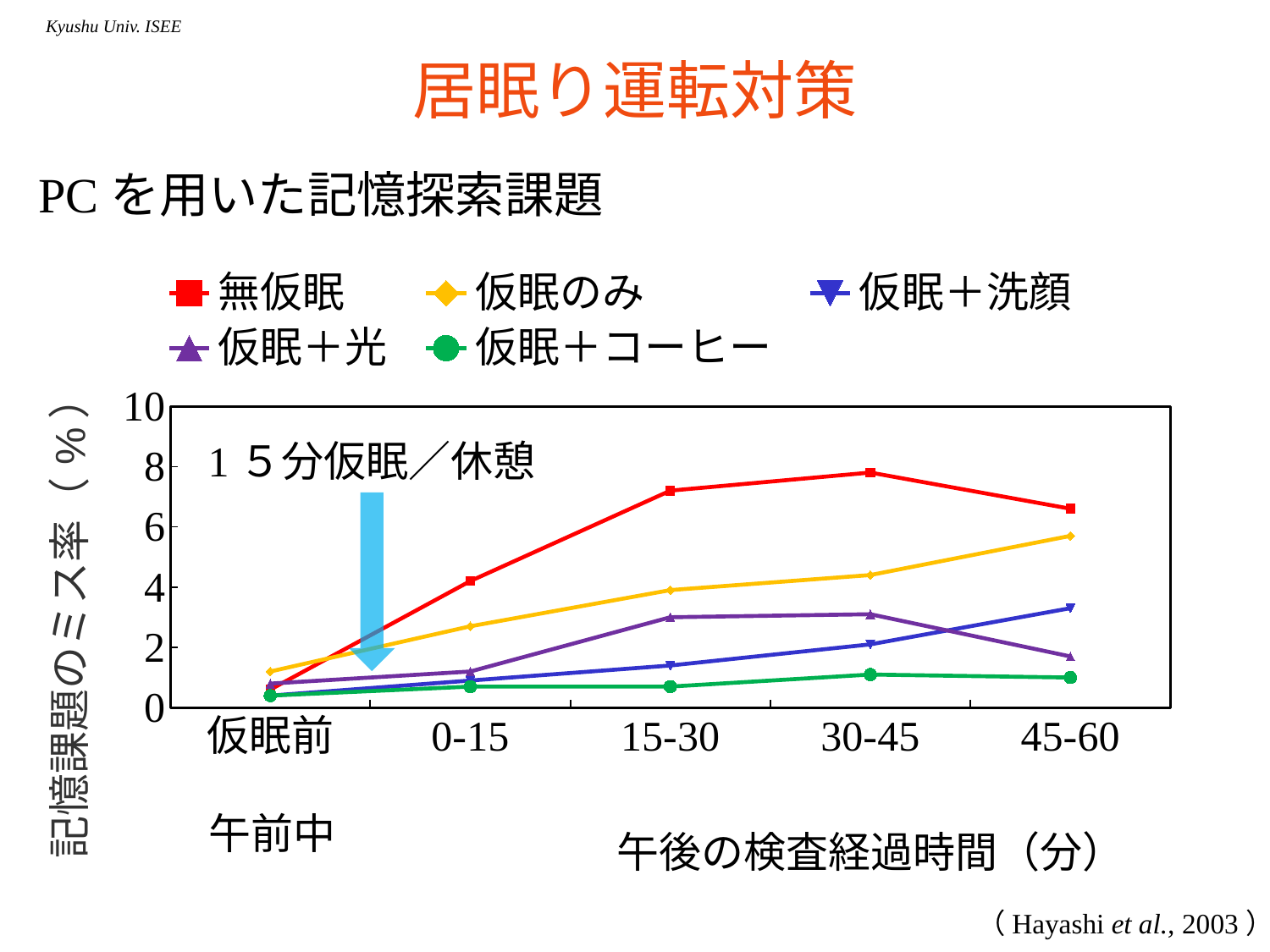

# 居眠り運転対策
PCを用いた記憶探索課題

### Chart

| Category | 無仮眠 | 仮眠のみ | 仮眠＋洗顔 | 仮眠＋光 | 仮眠＋コーヒー |
|---|---|---|---|---|---|
| 仮眠前 | 0.6 | 1.2 | 0.4 | 0.8 | 0.4 |
| 0-15 | 4.2 | 2.7 | 0.9 | 1.2 | 0.7 |
| 15-30 | 7.2 | 3.9 | 1.4 | 3.0 | 0.7 |
| 30-45 | 7.8 | 4.4 | 2.1 | 3.1 | 1.1 |
| 45-60 | 6.6 | 5.7 | 3.3 | 1.7 | 1.0 |
1５分仮眠／休憩

午前中
（Hayashi et al., 2003）